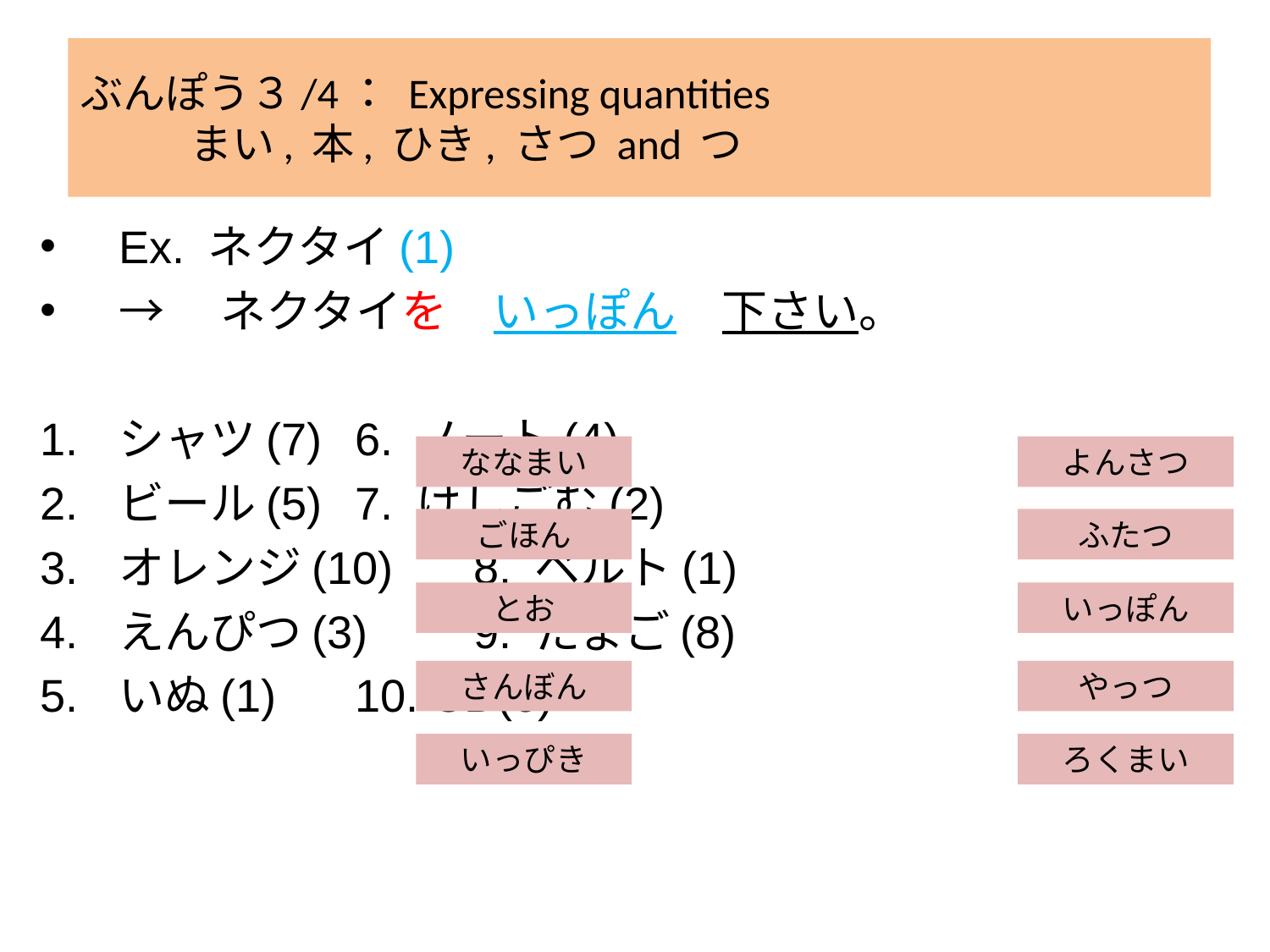

ぶんぽう３/4：	Expressing quantities
					まい, 本, ひき, さつ and つ
Ex. ネクタイ(1)
→　ネクタイを　いっぽん　下さい。

シャツ(7)						6. ノート(4)
ビール(5)						7. けしごむ(2)
オレンジ(10)					8. ベルト(1)
えんぴつ(3)					9. たまご(8)
いぬ(1)							10. CD(6)
ななまい
よんさつ
ごほん
ふたつ
とお
いっぽん
さんぼん
やっつ
いっぴき
ろくまい